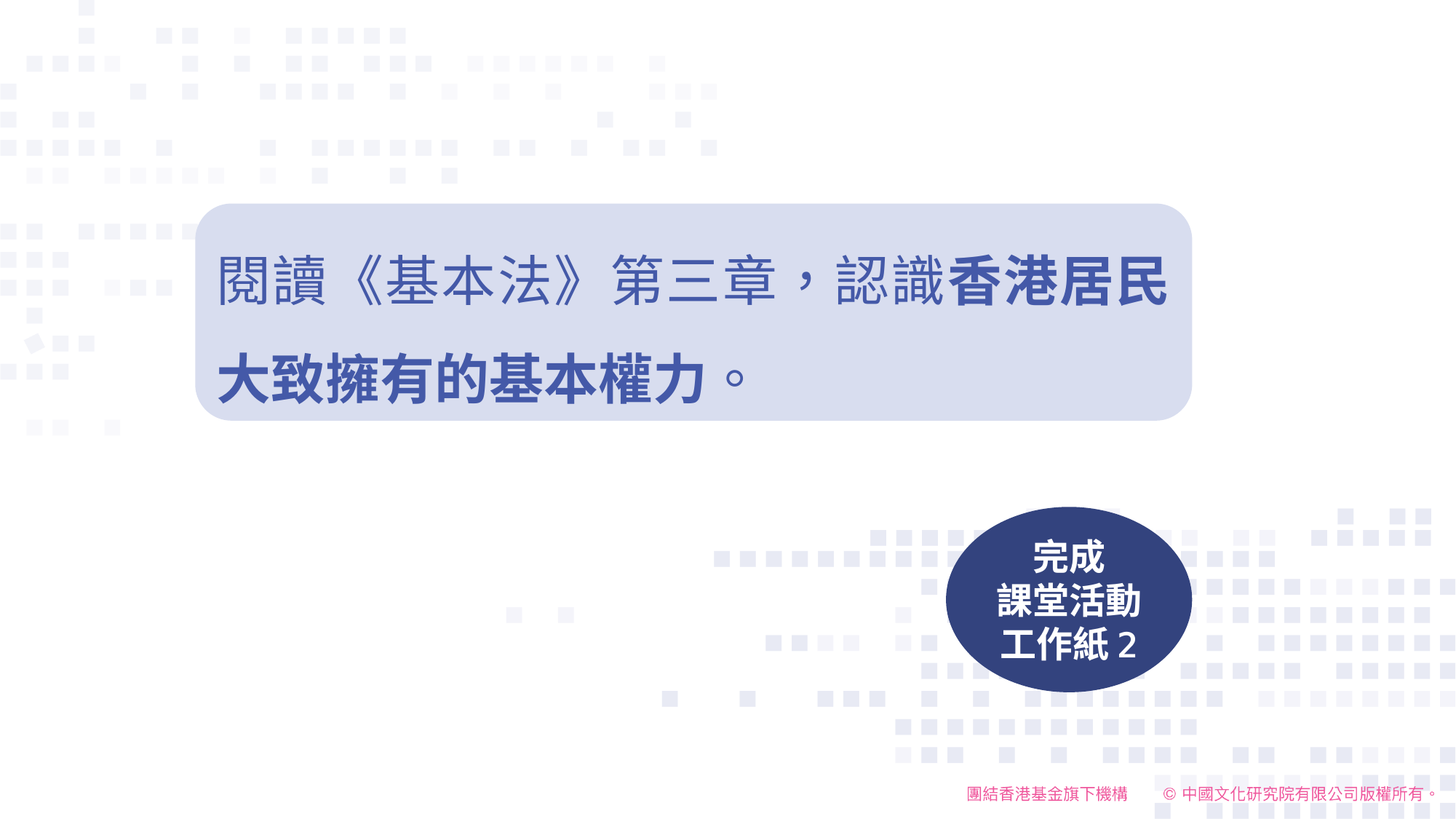

閱讀《基本法》第三章，認識香港居民大致擁有的基本權力。
完成
課堂活動工作紙2